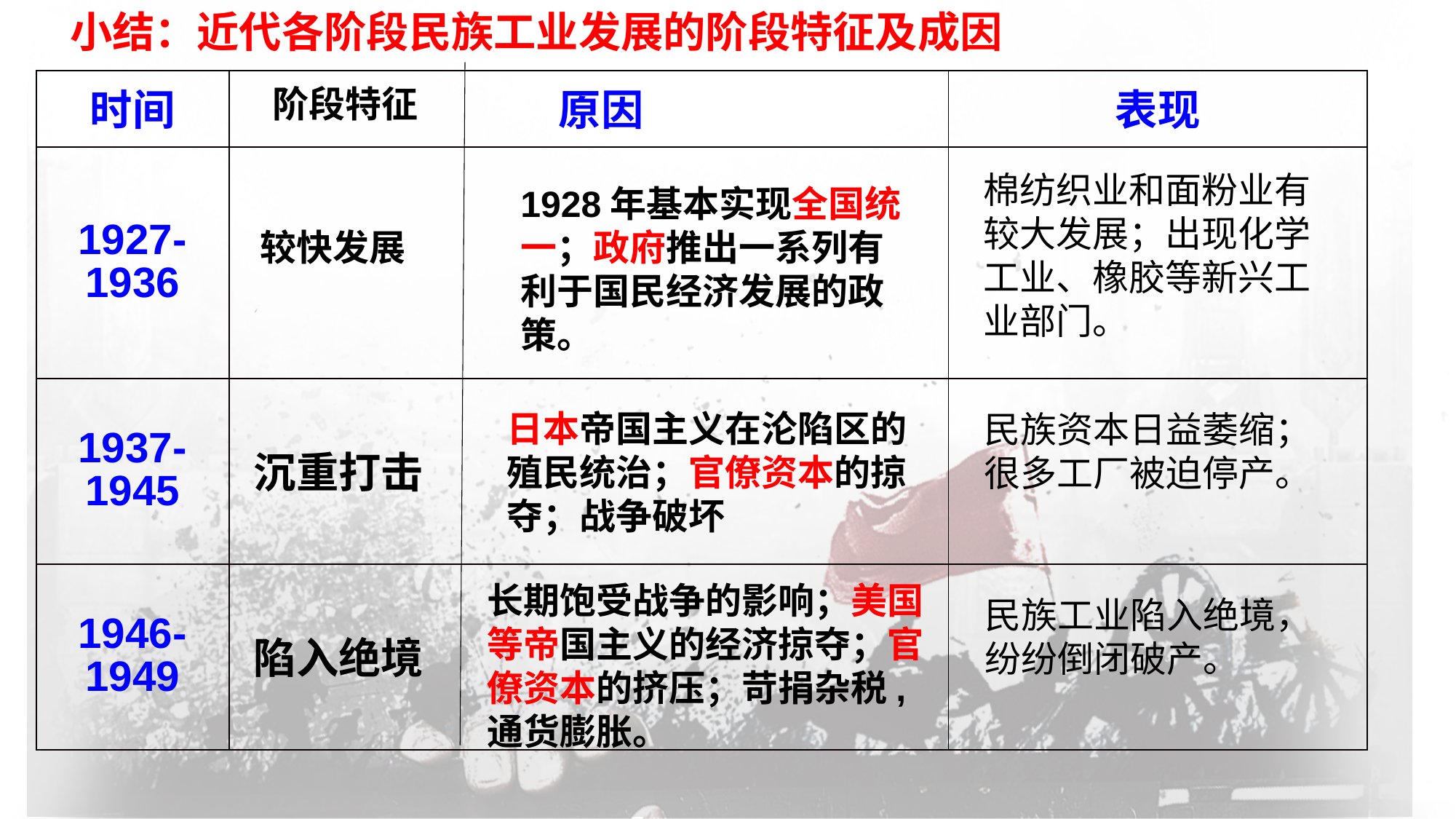

小结：近代各阶段民族工业发展的阶段特征及成因
| 时间 |  | 原因 | 表现 |
| --- | --- | --- | --- |
| 1927-1936 |  |  |  |
| 1937-1945 |  | 沉重打击 |  |
| 1946-1949 |  | 陷入绝境 |  |
阶段特征
棉纺织业和面粉业有较大发展；出现化学工业、橡胶等新兴工业部门。
1928年基本实现全国统一；政府推出一系列有利于国民经济发展的政策。
较快发展
日本帝国主义在沦陷区的殖民统治；官僚资本的掠夺；战争破坏
民族资本日益萎缩；很多工厂被迫停产。
长期饱受战争的影响；美国等帝国主义的经济掠夺；官僚资本的挤压；苛捐杂税,通货膨胀。
民族工业陷入绝境，纷纷倒闭破产。